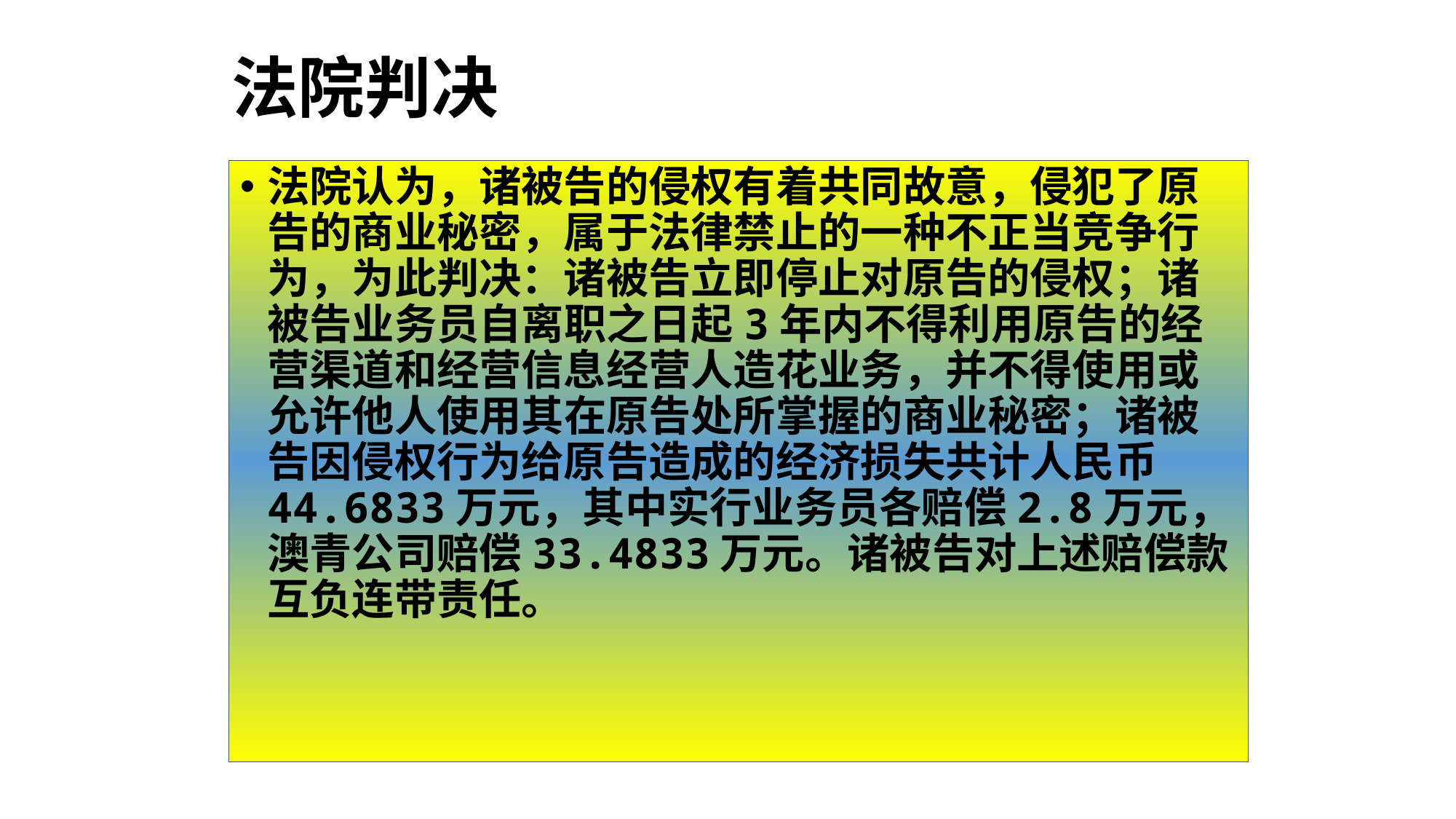

# 法院判决
法院认为，诸被告的侵权有着共同故意，侵犯了原告的商业秘密，属于法律禁止的一种不正当竞争行为，为此判决：诸被告立即停止对原告的侵权；诸被告业务员自离职之日起3年内不得利用原告的经营渠道和经营信息经营人造花业务，并不得使用或允许他人使用其在原告处所掌握的商业秘密；诸被告因侵权行为给原告造成的经济损失共计人民币44.6833万元，其中实行业务员各赔偿2.8万元，澳青公司赔偿33.4833万元。诸被告对上述赔偿款互负连带责任。